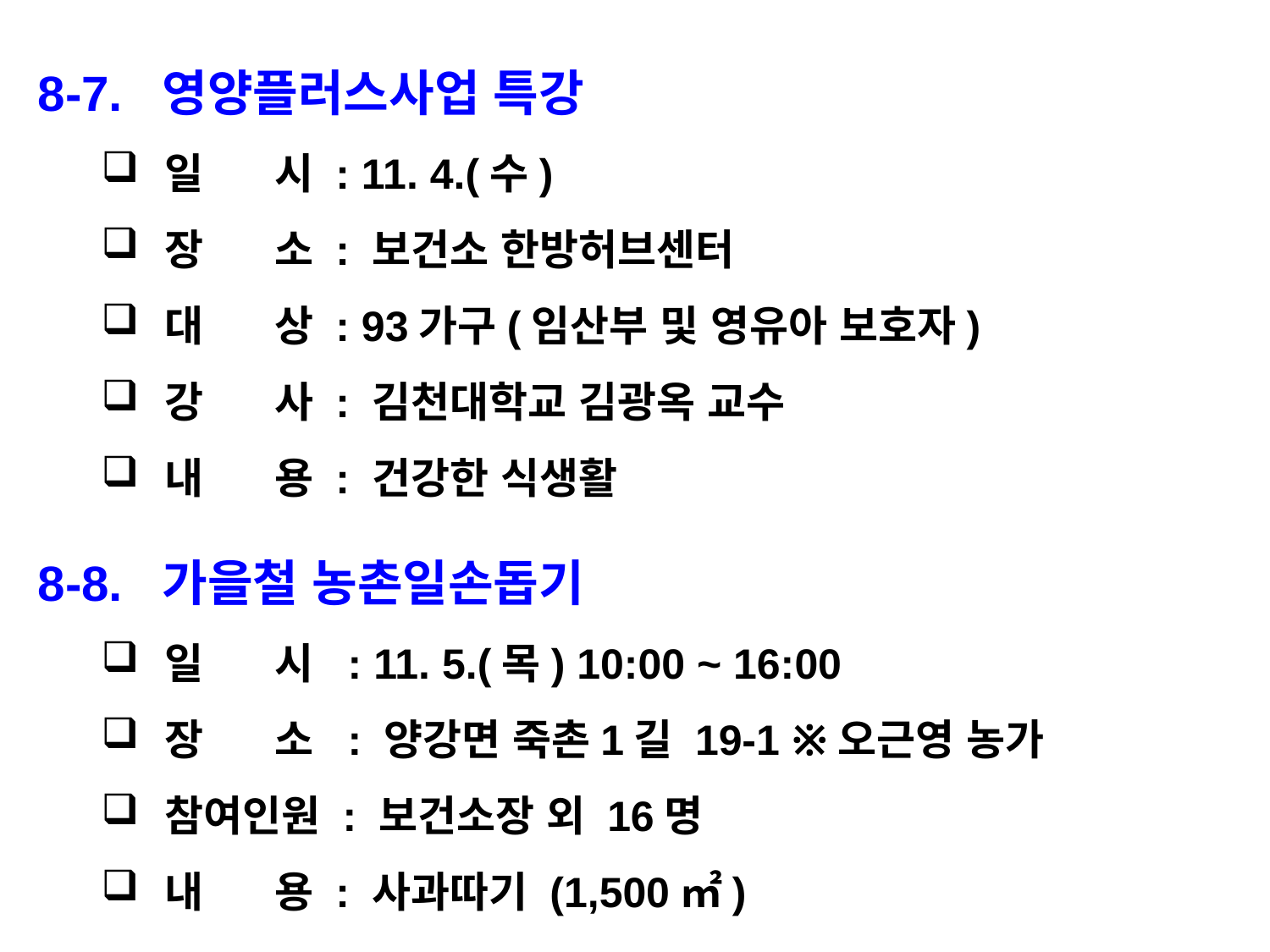

8-7.  영양플러스사업 특강
일      시 : 11. 4.(수)
장      소 : 보건소 한방허브센터
대      상 : 93가구(임산부 및 영유아 보호자)
강      사 : 김천대학교 김광옥 교수
내      용 : 건강한 식생활

8-8.  가을철 농촌일손돕기
일      시  : 11. 5.(목) 10:00 ~ 16:00
장      소  : 양강면 죽촌1길 19-1 ※오근영 농가
참여인원 : 보건소장 외 16명
내      용 : 사과따기 (1,500㎡)